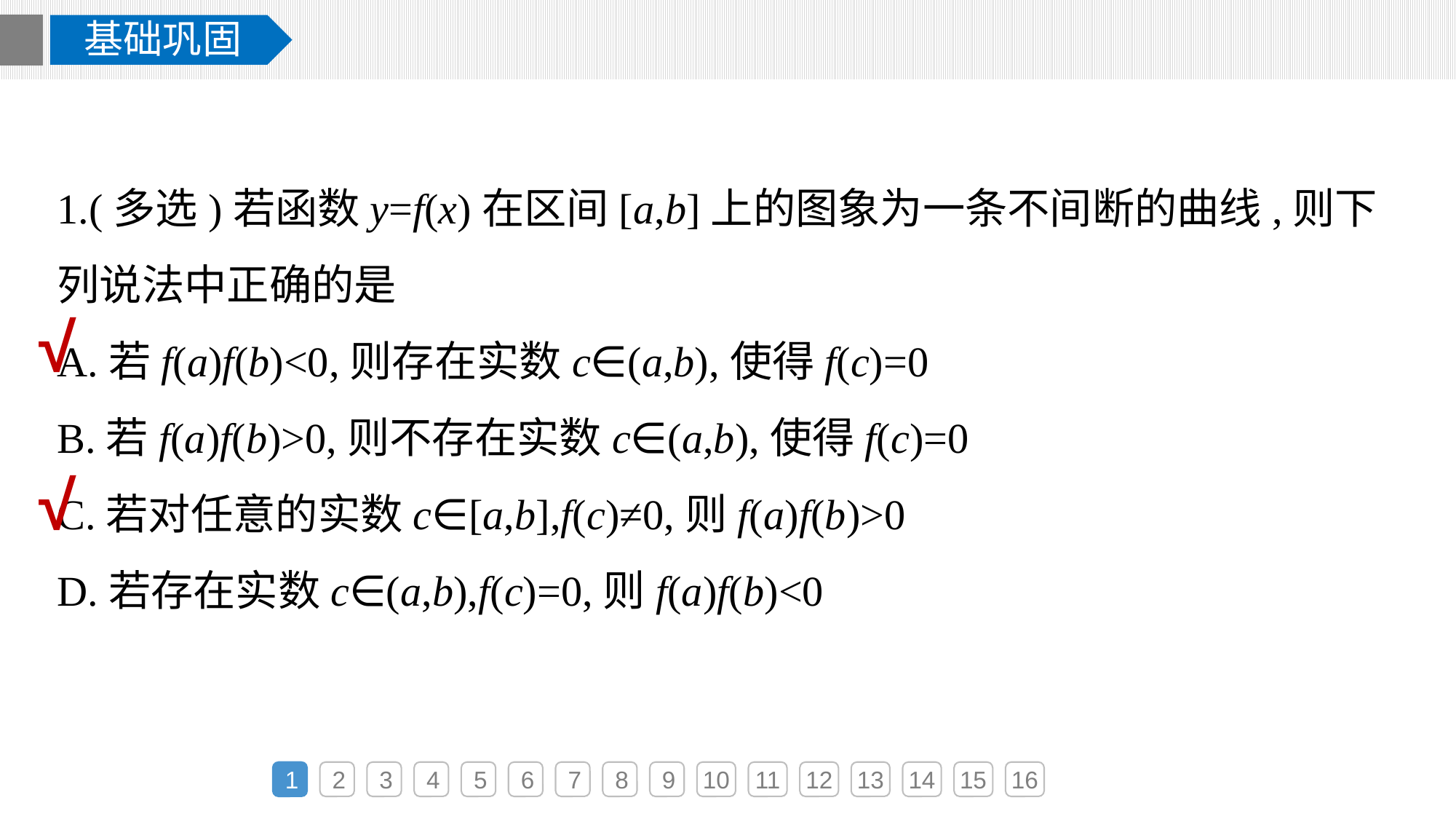

基础巩固

1.(多选)若函数y=f(x)在区间[a,b]上的图象为一条不间断的曲线,则下列说法中正确的是
A.若f(a)f(b)<0,则存在实数c∈(a,b),使得f(c)=0
B.若f(a)f(b)>0,则不存在实数c∈(a,b),使得f(c)=0
C.若对任意的实数c∈[a,b],f(c)≠0,则f(a)f(b)>0
D.若存在实数c∈(a,b),f(c)=0,则f(a)f(b)<0
√
√
1
2
3
4
5
6
7
8
9
10
11
12
13
14
15
16